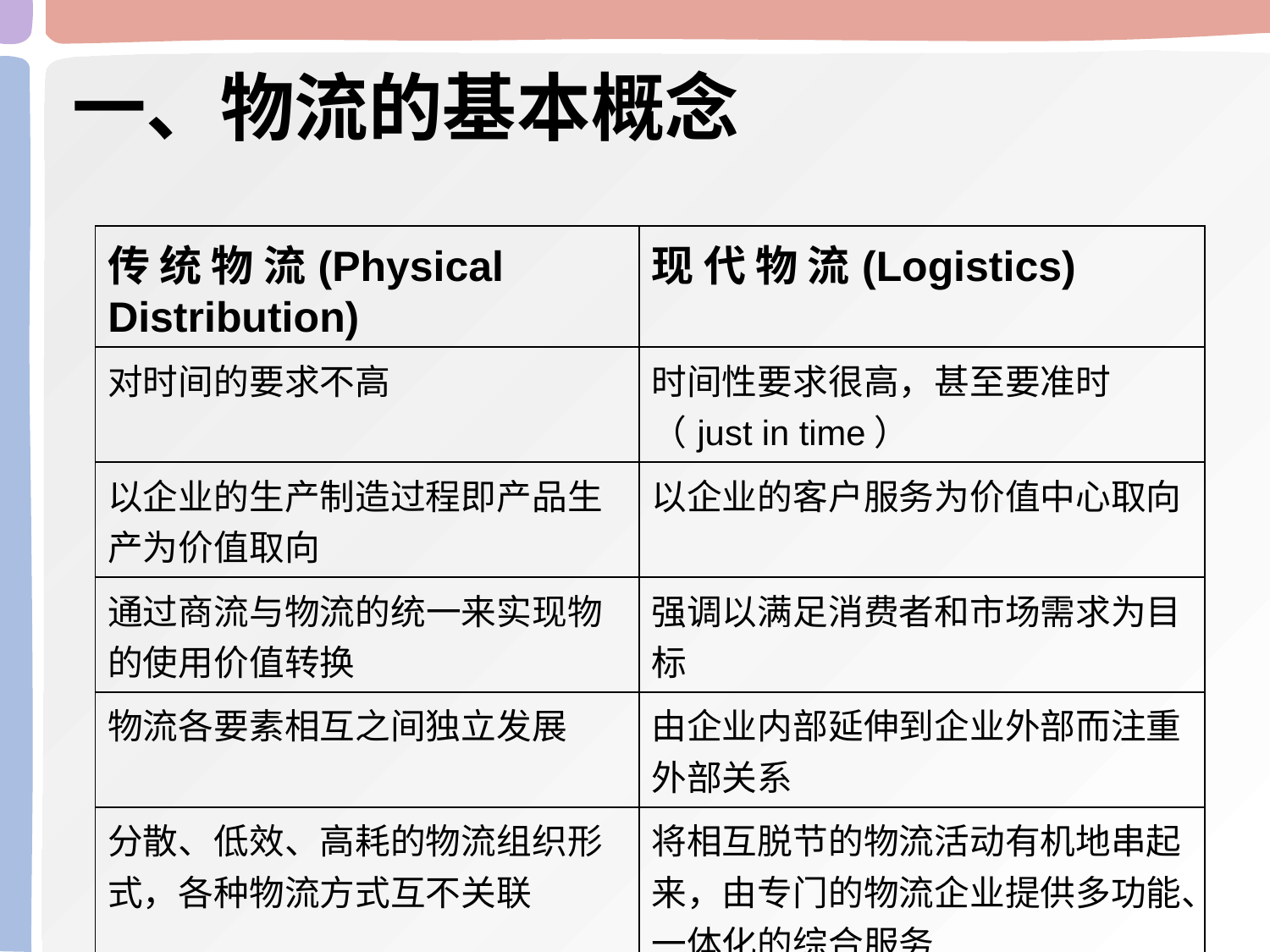

一、物流的基本概念
| 传 统 物 流(Physical Distribution) | 现 代 物 流(Logistics) |
| --- | --- |
| 对时间的要求不高 | 时间性要求很高，甚至要准时（just in time） |
| 以企业的生产制造过程即产品生产为价值取向 | 以企业的客户服务为价值中心取向 |
| 通过商流与物流的统一来实现物的使用价值转换 | 强调以满足消费者和市场需求为目标 |
| 物流各要素相互之间独立发展 | 由企业内部延伸到企业外部而注重外部关系 |
| 分散、低效、高耗的物流组织形式，各种物流方式互不关联 | 将相互脱节的物流活动有机地串起来，由专门的物流企业提供多功能、一体化的综合服务 |